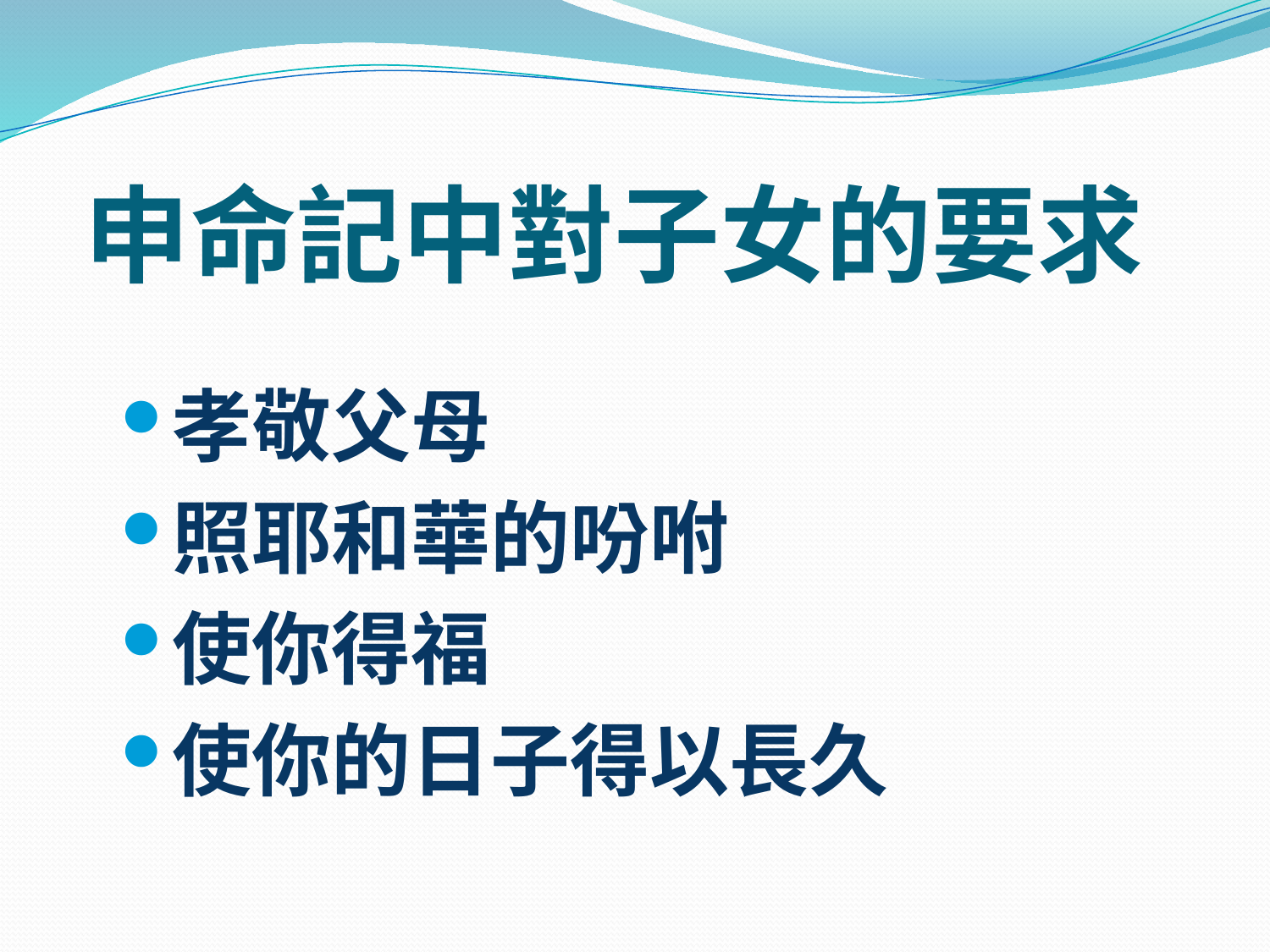

# 申命記中對子女的要求
孝敬父母
照耶和華的吩咐
使你得福
使你的日子得以長久